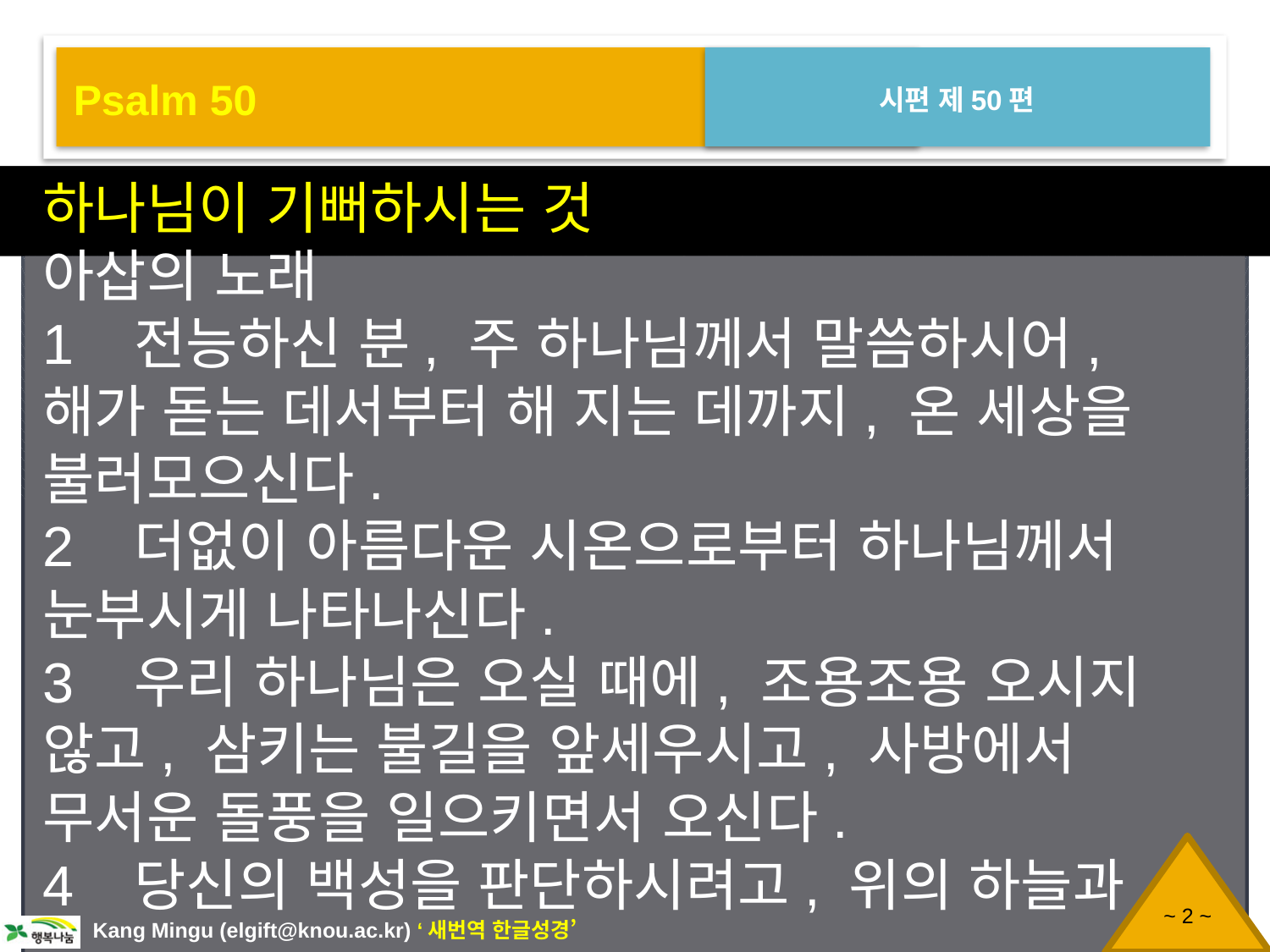

Psalm 50
시편 제50편
하나님이 기뻐하시는 것
아삽의 노래
1   전능하신 분, 주 하나님께서 말씀하시어, 해가 돋는 데서부터 해 지는 데까지, 온 세상을 불러모으신다.
2   더없이 아름다운 시온으로부터 하나님께서 눈부시게 나타나신다.
3   우리 하나님은 오실 때에, 조용조용 오시지 않고, 삼키는 불길을 앞세우시고, 사방에서 무서운 돌풍을 일으키면서 오신다.
4   당신의 백성을 판단하시려고, 위의 하늘과